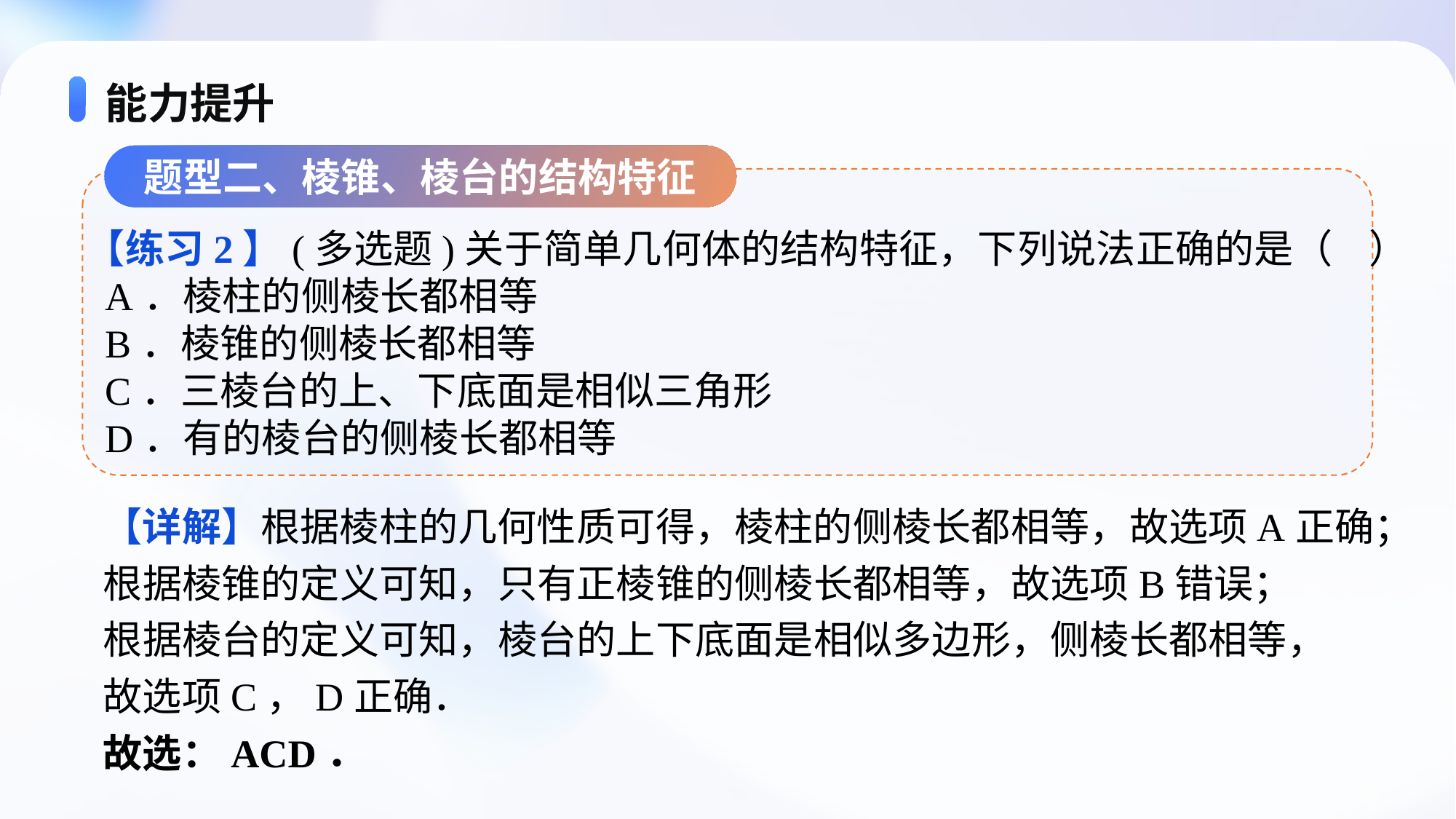

# 能力提升
题型二、棱锥、棱台的结构特征

【练习2】(多选题)关于简单几何体的结构特征，下列说法正确的是（    ）
  A．棱柱的侧棱长都相等
  B．棱锥的侧棱长都相等
  C．三棱台的上、下底面是相似三角形
  D．有的棱台的侧棱长都相等
【详解】根据棱柱的几何性质可得，棱柱的侧棱长都相等，故选项A正确；
根据棱锥的定义可知，只有正棱锥的侧棱长都相等，故选项B错误；
根据棱台的定义可知，棱台的上下底面是相似多边形，侧棱长都相等，
故选项C，D正确．
故选：ACD．